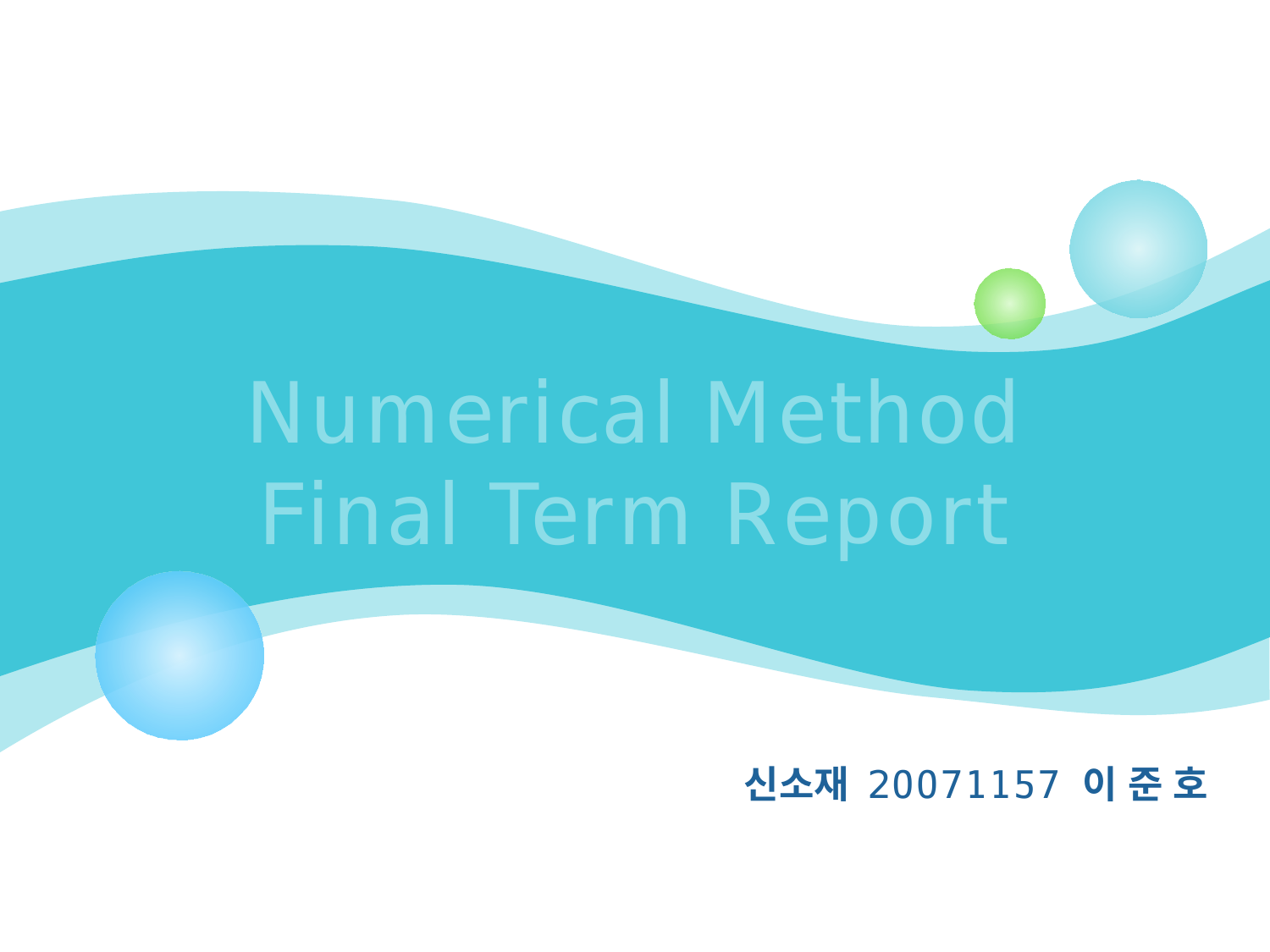

# Numerical Method Final Term Report
 신소재 20071157 이 준 호